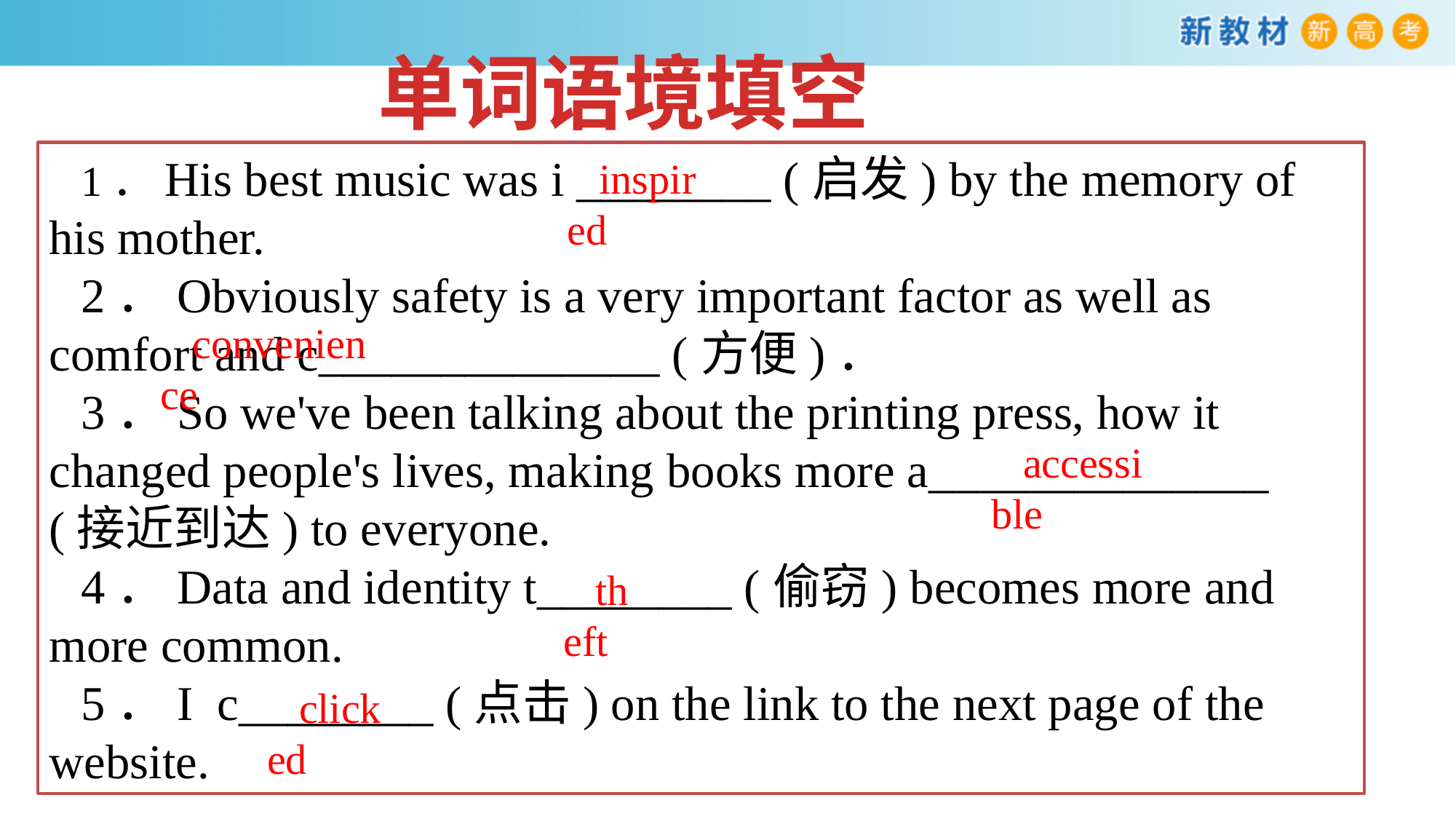

单词语境填空
1．His best music was i ________ (启发) by the memory of his mother.
2．Obviously safety is a very important factor as well as comfort and c______________ (方便)．
3．So we've been talking about the printing press, how it changed people's lives, making books more a______________ (接近到达) to everyone.
4．Data and identity t________ (偷窃) becomes more and more common.
5．I  c________ (点击) on the link to the next page of the website.
inspired
convenience
accessible
theft
clicked